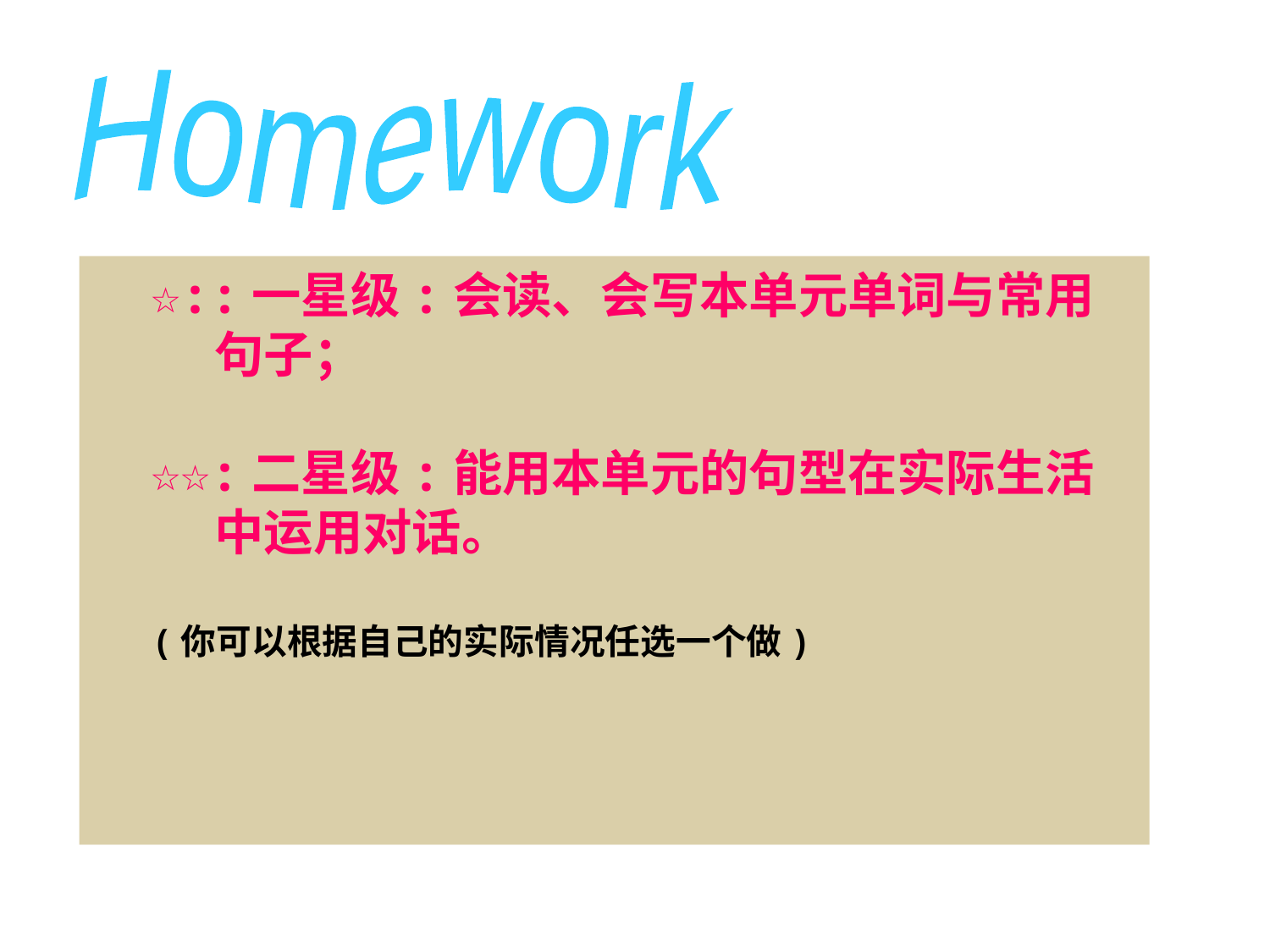

Homework

☆::一星级:会读、会写本单元单词与常用句子；

☆☆:二星级:能用本单元的句型在实际生活中运用对话。

(你可以根据自己的实际情况任选一个做)